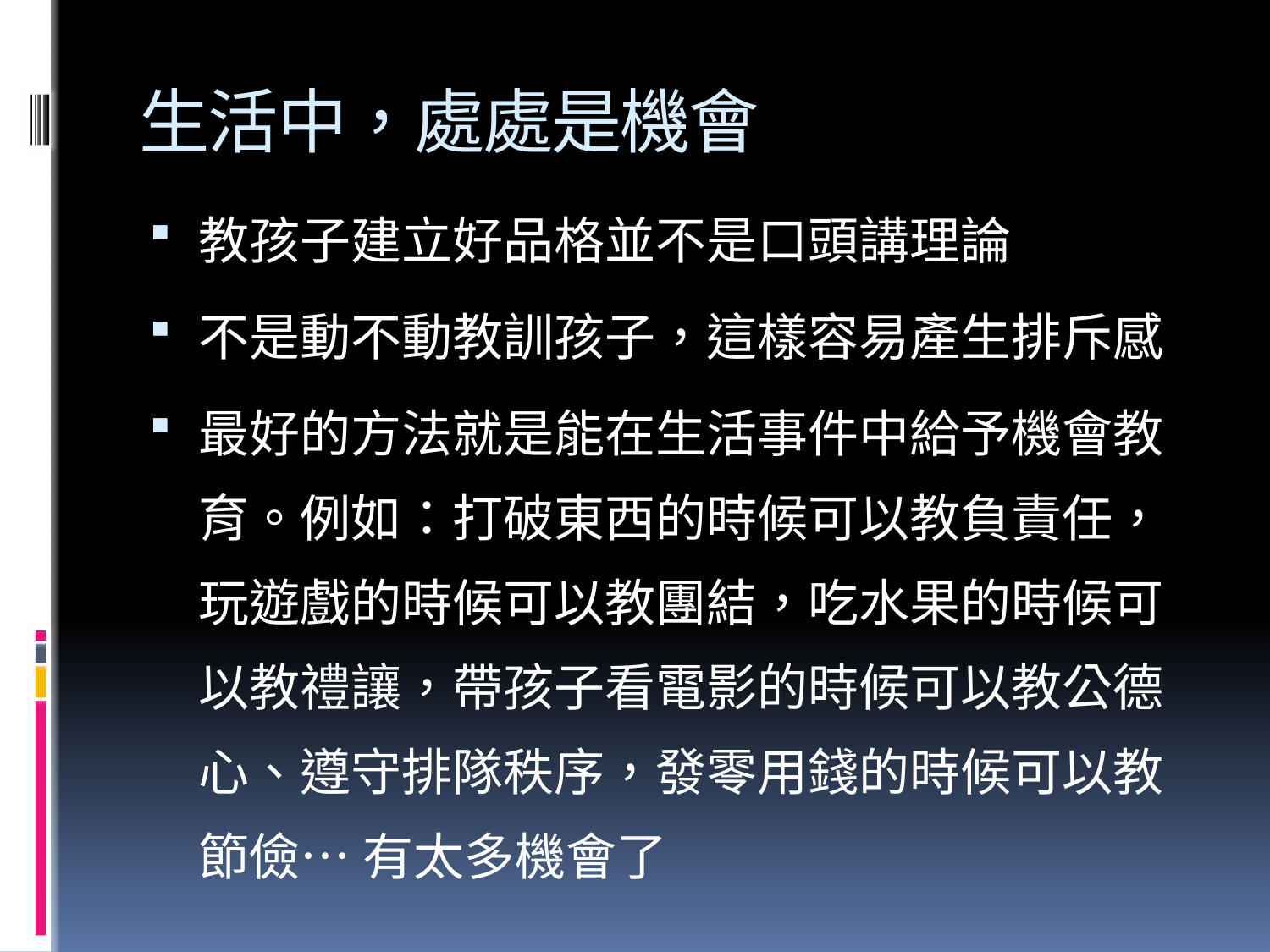

# 生活中，處處是機會
教孩子建立好品格並不是口頭講理論
不是動不動教訓孩子，這樣容易產生排斥感
最好的方法就是能在生活事件中給予機會教育。例如：打破東西的時候可以教負責任，玩遊戲的時候可以教團結，吃水果的時候可以教禮讓，帶孩子看電影的時候可以教公德心、遵守排隊秩序，發零用錢的時候可以教節儉… 有太多機會了